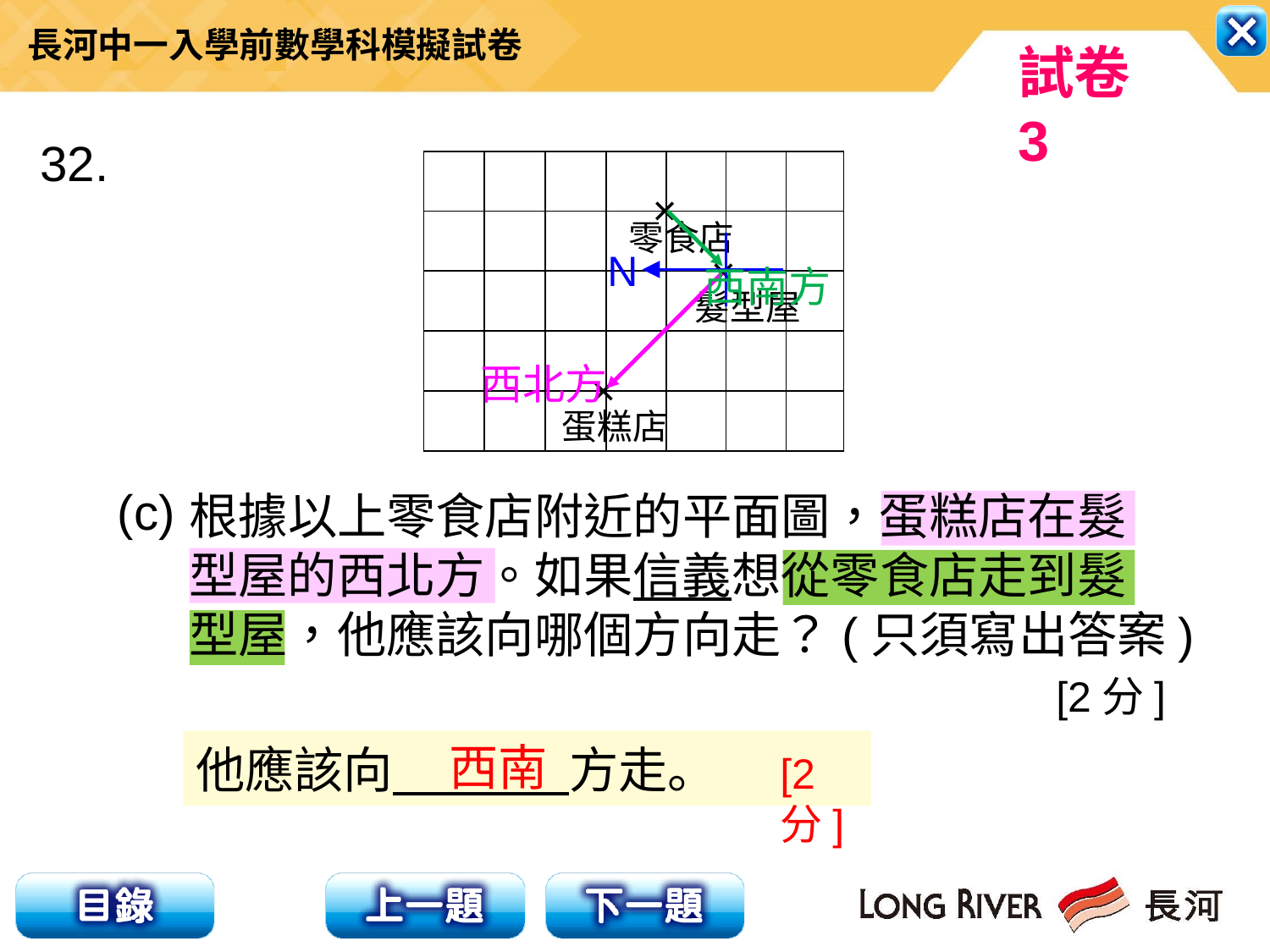

32.
|  |  |  |  |  |  |  |
| --- | --- | --- | --- | --- | --- | --- |
|  |  |  |  |  |  |  |
|  |  |  |  |  |  |  |
|  |  |  |  |  |  |  |
|  |  |  |  |  |  |  |
×
零食店
N
×
西南方
髮型屋
西北方
×
蛋糕店
(c)
根據以上零食店附近的平面圖，蛋糕店在髮
型屋的西北方。如果信義想從零食店走到髮
型屋，他應該向哪個方向走？(只須寫出答案)
                                                               [2分]

西南
他應該向                方走。
[2分]